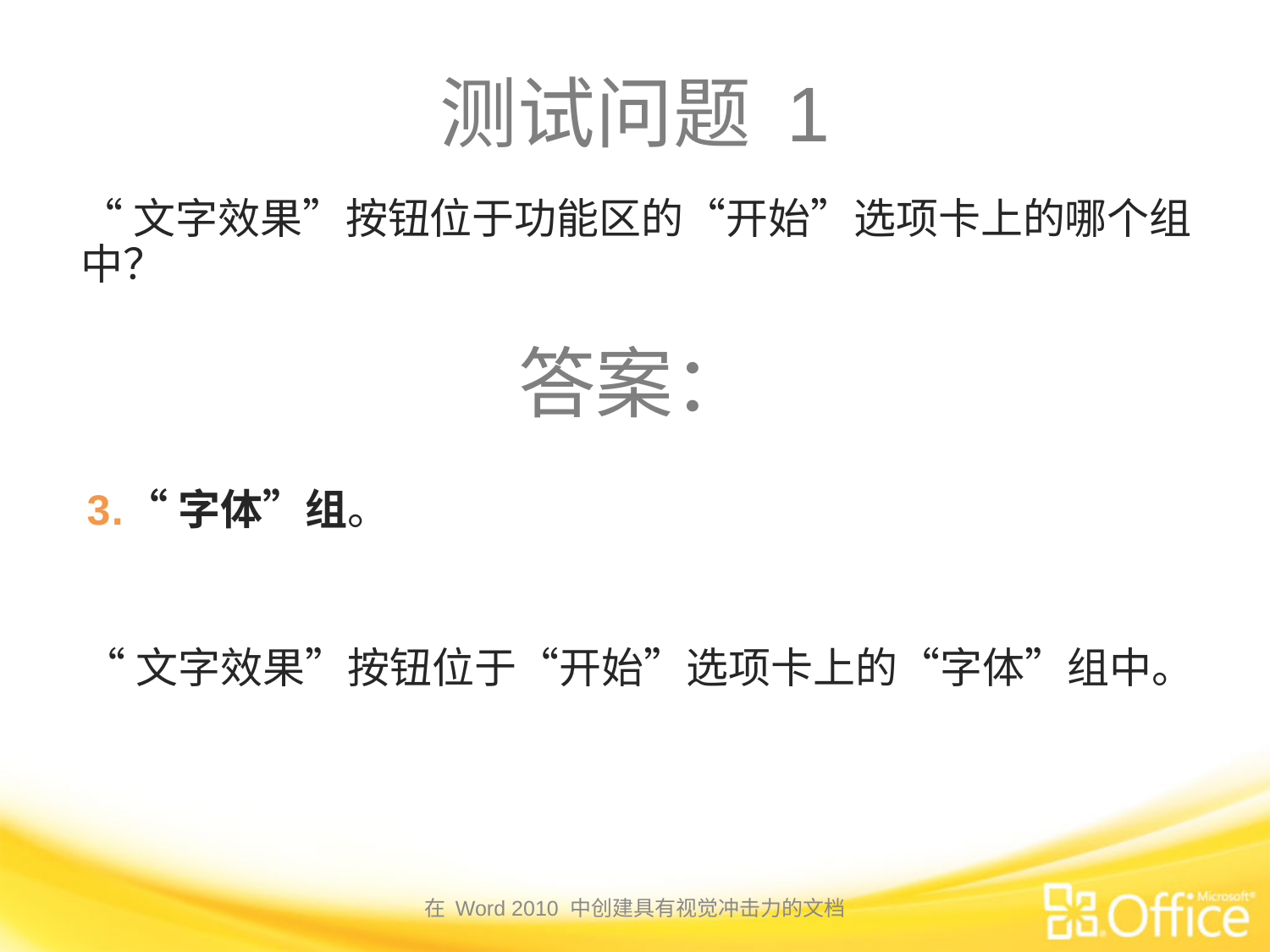

# 测试问题 1
“文字效果”按钮位于功能区的“开始”选项卡上的哪个组中？
答案：
“字体”组。
“文字效果”按钮位于“开始”选项卡上的“字体”组中。
在 Word 2010 中创建具有视觉冲击力的文档